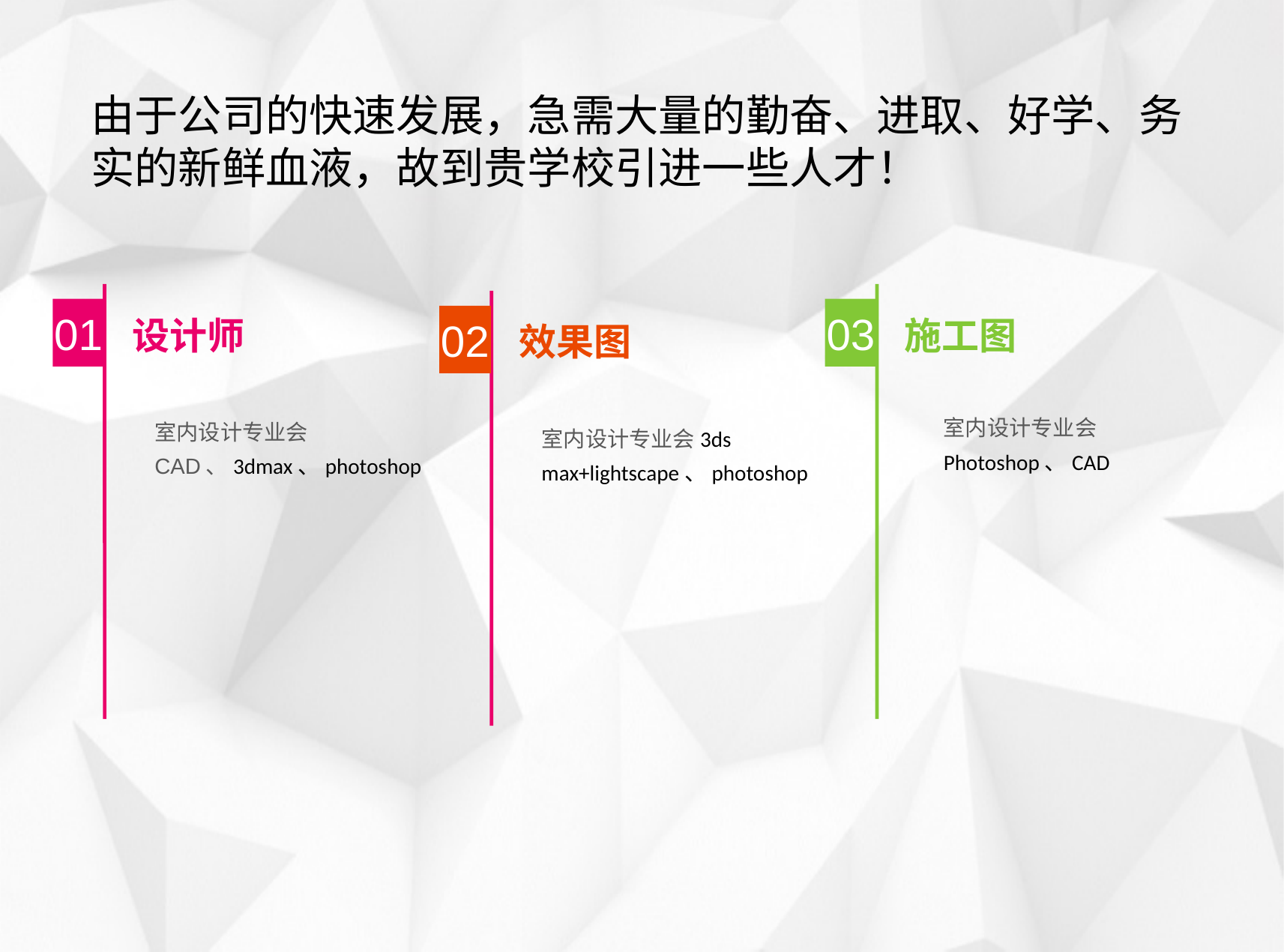

由于公司的快速发展，急需大量的勤奋、进取、好学、务实的新鲜血液，故到贵学校引进一些人才！
设计师
施工图

效果图

01
03
02
室内设计专业会Photoshop、CAD
室内设计专业会CAD、3dmax、photoshop
室内设计专业会3ds max+lightscape、photoshop